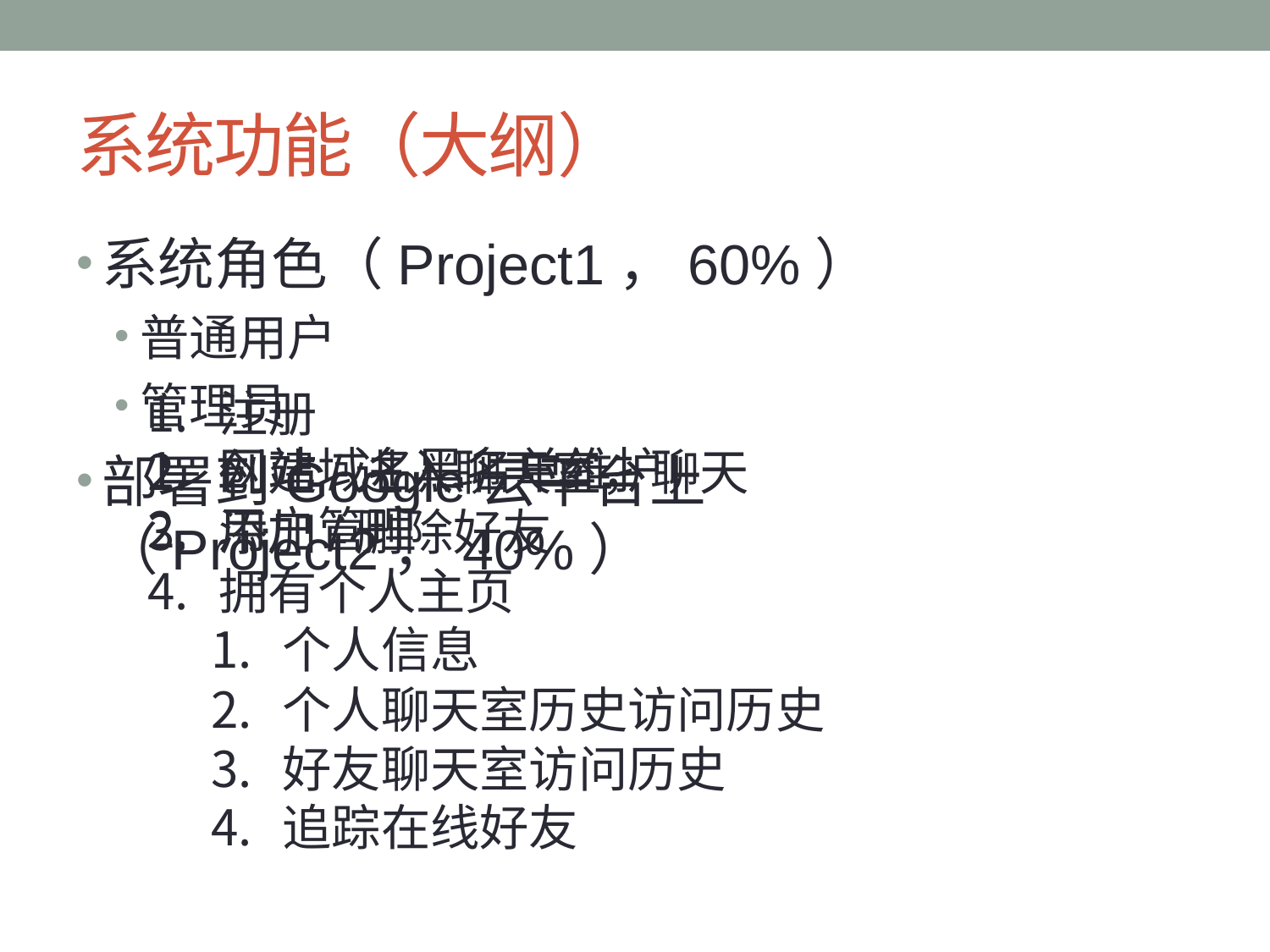

# 系统功能（大纲）
系统角色（Project1，60%）
普通用户
管理员
部署到Google云平台上（Project2，40%）

注册
创建/进入聊天室，聊天
添加/删除好友
拥有个人主页
个人信息
个人聊天室历史访问历史
好友聊天室访问历史
追踪在线好友
网站域名黑名单维护
用户管理